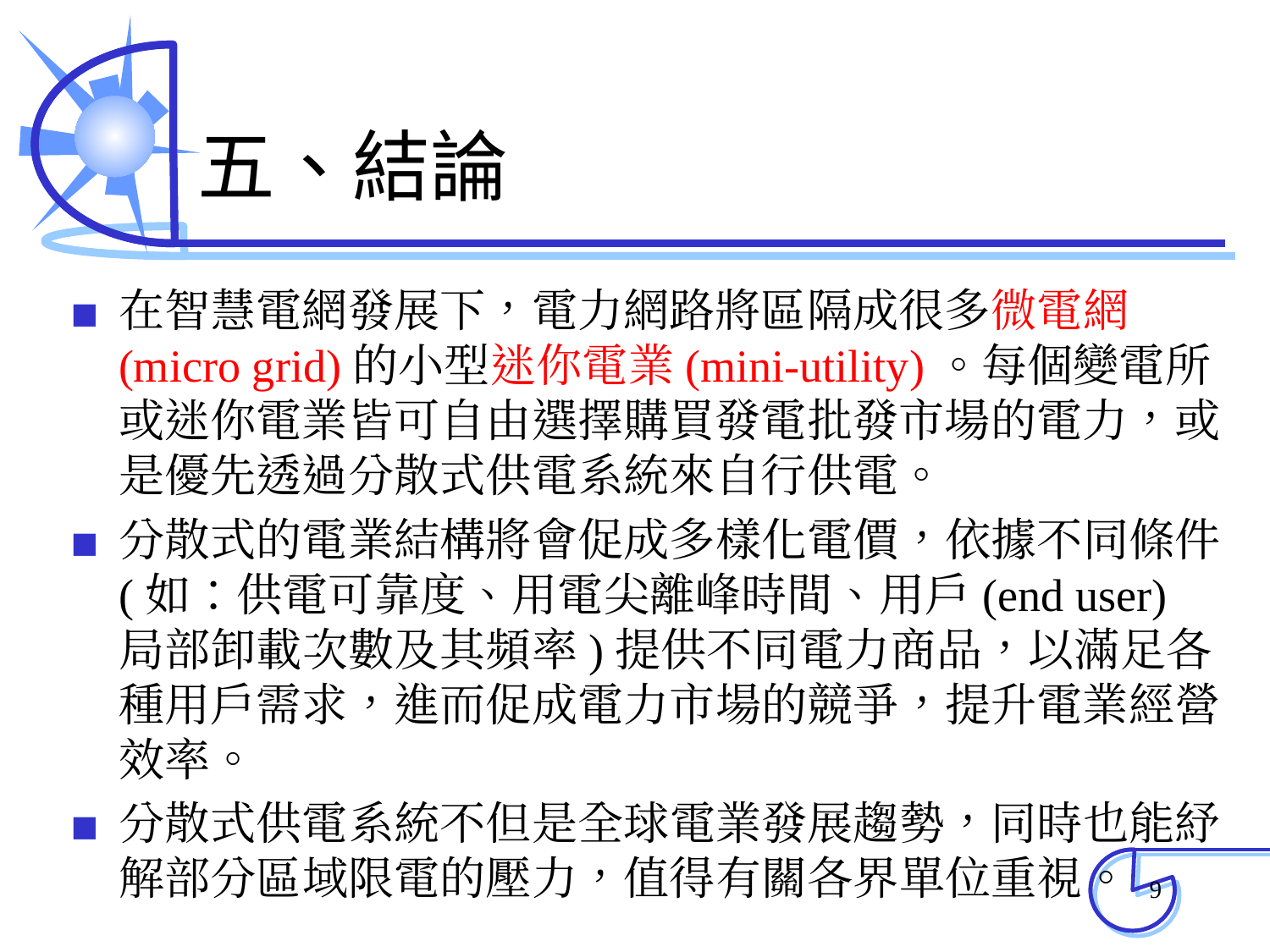

# 五、結論
在智慧電網發展下，電力網路將區隔成很多微電網(micro grid)的小型迷你電業(mini-utility)。每個變電所或迷你電業皆可自由選擇購買發電批發市場的電力，或是優先透過分散式供電系統來自行供電。
分散式的電業結構將會促成多樣化電價，依據不同條件(如：供電可靠度、用電尖離峰時間、用戶(end user)局部卸載次數及其頻率)提供不同電力商品，以滿足各種用戶需求，進而促成電力市場的競爭，提升電業經營效率。
分散式供電系統不但是全球電業發展趨勢，同時也能紓解部分區域限電的壓力，值得有關各界單位重視。
9